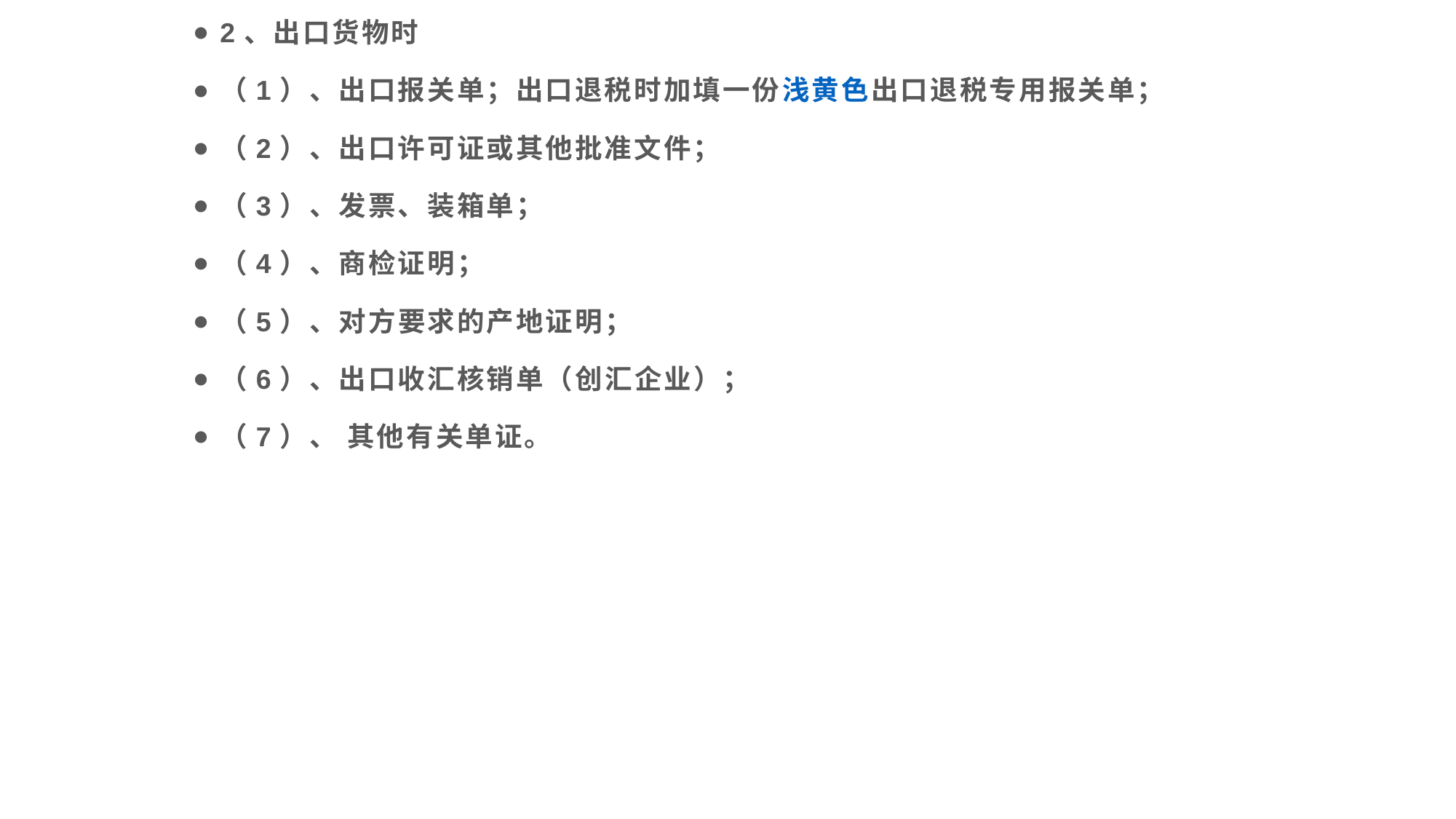

2、出口货物时
（1）、出口报关单；出口退税时加填一份浅黄色出口退税专用报关单；
（2）、出口许可证或其他批准文件；
（3）、发票、装箱单；
（4）、商检证明；
（5）、对方要求的产地证明；
（6）、出口收汇核销单（创汇企业）；
（7）、 其他有关单证。